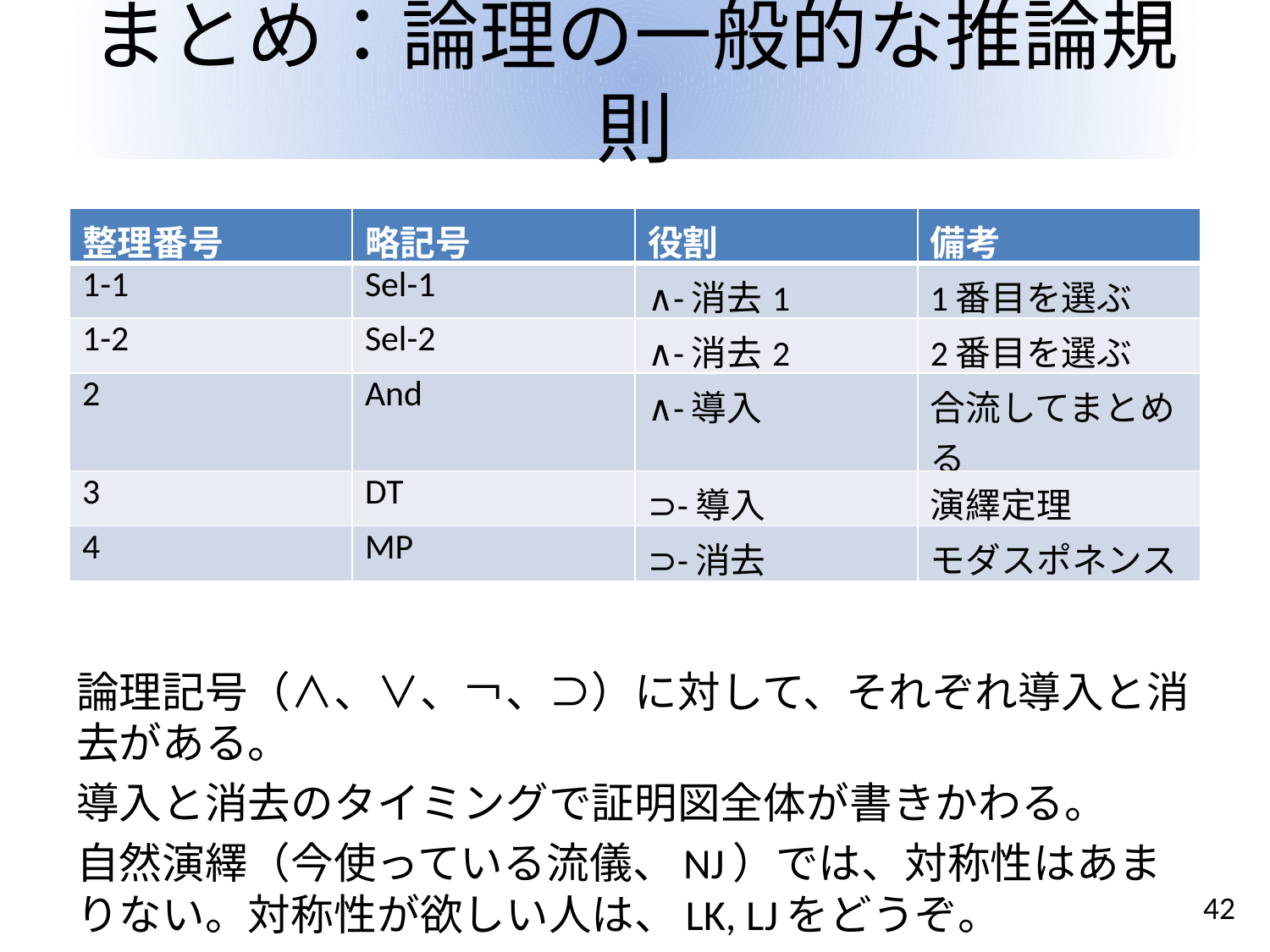

# まとめ：論理の一般的な推論規則

論理記号（∧、∨、￢、⊃）に対して、それぞれ導入と消去がある。
導入と消去のタイミングで証明図全体が書きかわる。
自然演繹（今使っている流儀、NJ）では、対称性はあまりない。対称性が欲しい人は、LK, LJをどうぞ。

| 整理番号 | 略記号 | 役割 | 備考 |
| --- | --- | --- | --- |
| 1-1 | Sel-1 | ∧-消去1 | 1番目を選ぶ |
| 1-2 | Sel-2 | ∧-消去2 | 2番目を選ぶ |
| 2 | And | ∧-導入 | 合流してまとめる |
| 3 | DT | ⊃-導入 | 演繹定理 |
| 4 | MP | ⊃-消去 | モダスポネンス |
42